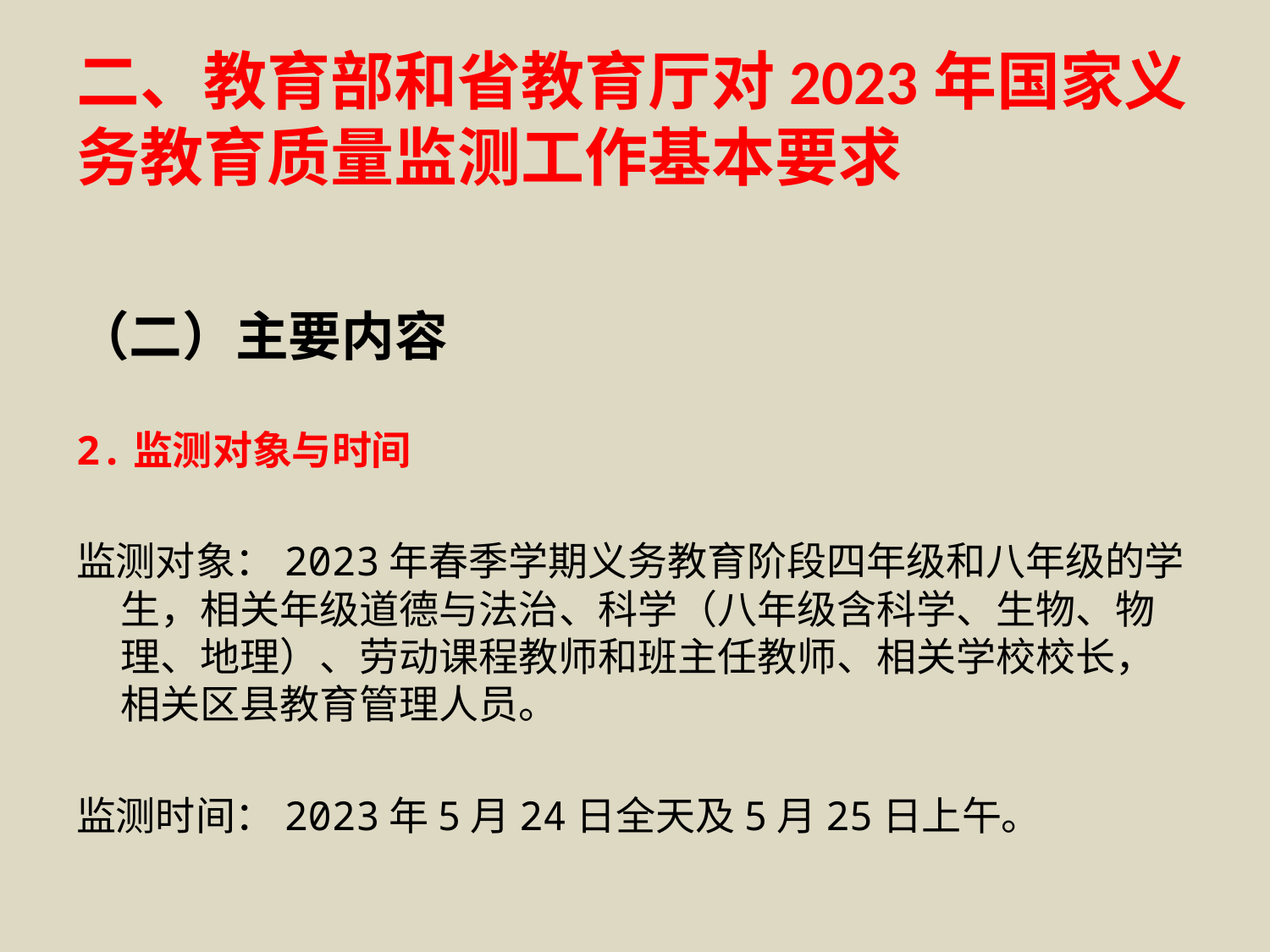

# 二、教育部和省教育厅对2023年国家义务教育质量监测工作基本要求

（二）主要内容

2.监测对象与时间

监测对象：2023年春季学期义务教育阶段四年级和八年级的学生，相关年级道德与法治、科学（八年级含科学、生物、物理、地理）、劳动课程教师和班主任教师、相关学校校长，相关区县教育管理人员。

监测时间：2023年5月24日全天及5月25日上午。